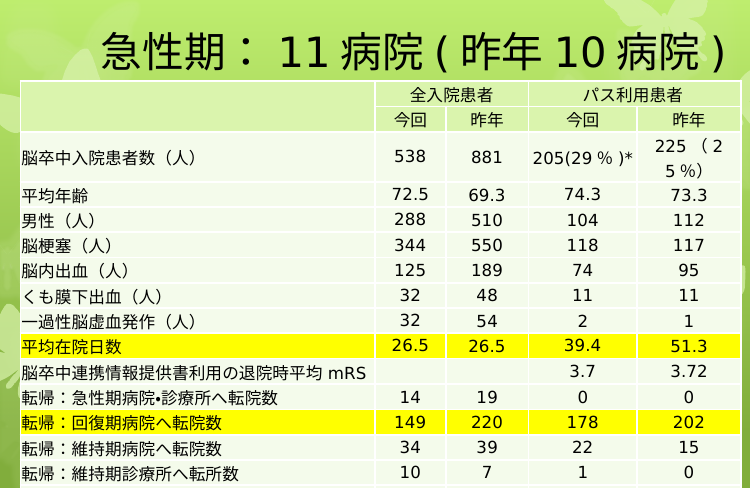

急性期：11病院(昨年10病院)
|  | 全入院患者 |  | パス利用患者 |  |
| --- | --- | --- | --- | --- |
|  | 今回 | 昨年 | 今回 | 昨年 |
| 脳卒中入院患者数（人） | 538 | 881 | 205(29％)\* | 225（25％） |
| 平均年齢 | 72.5 | 69.3 | 74.3 | 73.3 |
| 男性（人） | 288 | 510 | 104 | 112 |
| 脳梗塞（人） | 344 | 550 | 118 | 117 |
| 脳内出血（人） | 125 | 189 | 74 | 95 |
| くも膜下出血（人） | 32 | 48 | 11 | 11 |
| 一過性脳虚血発作（人） | 32 | 54 | 2 | 1 |
| 平均在院日数 | 26.5 | 26.5 | 39.4 | 51.3 |
| 脳卒中連携情報提供書利用の退院時平均mRS |  |  | 3.7 | 3.72 |
| 転帰：急性期病院・診療所へ転院数 | 14 | 19 | 0 | 0 |
| 転帰：回復期病院へ転院数 | 149 | 220 | 178 | 202 |
| 転帰：維持期病院へ転院数 | 34 | 39 | 22 | 15 |
| 転帰：維持期診療所へ転所数 | 10 | 7 | 1 | 0 |
| 転帰：維持期老健へ転所数 | 8 | 8 | 0 | 2 |
| 転帰：在宅復帰患者数 | 268 | 534 | 6 | 5 |
| 転帰：死亡数 | 38 | 53 | 0 | 1 |